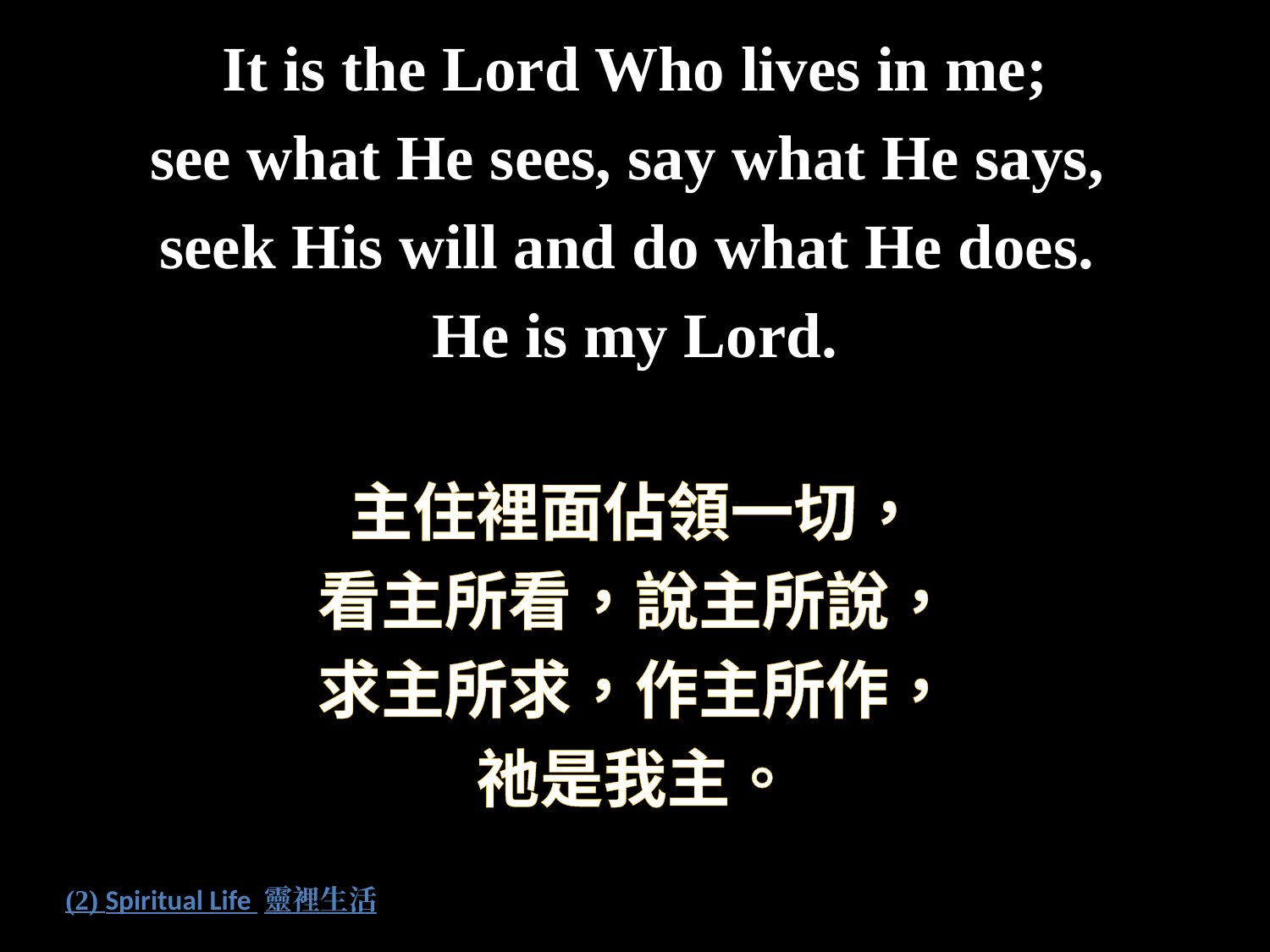

It is the Lord Who lives in me;
see what He sees, say what He says,
seek His will and do what He does.
He is my Lord.

主住裡面佔領一切，
看主所看，說主所說，
求主所求，作主所作，
祂是我主。
# (2) Spiritual Life 靈裡生活